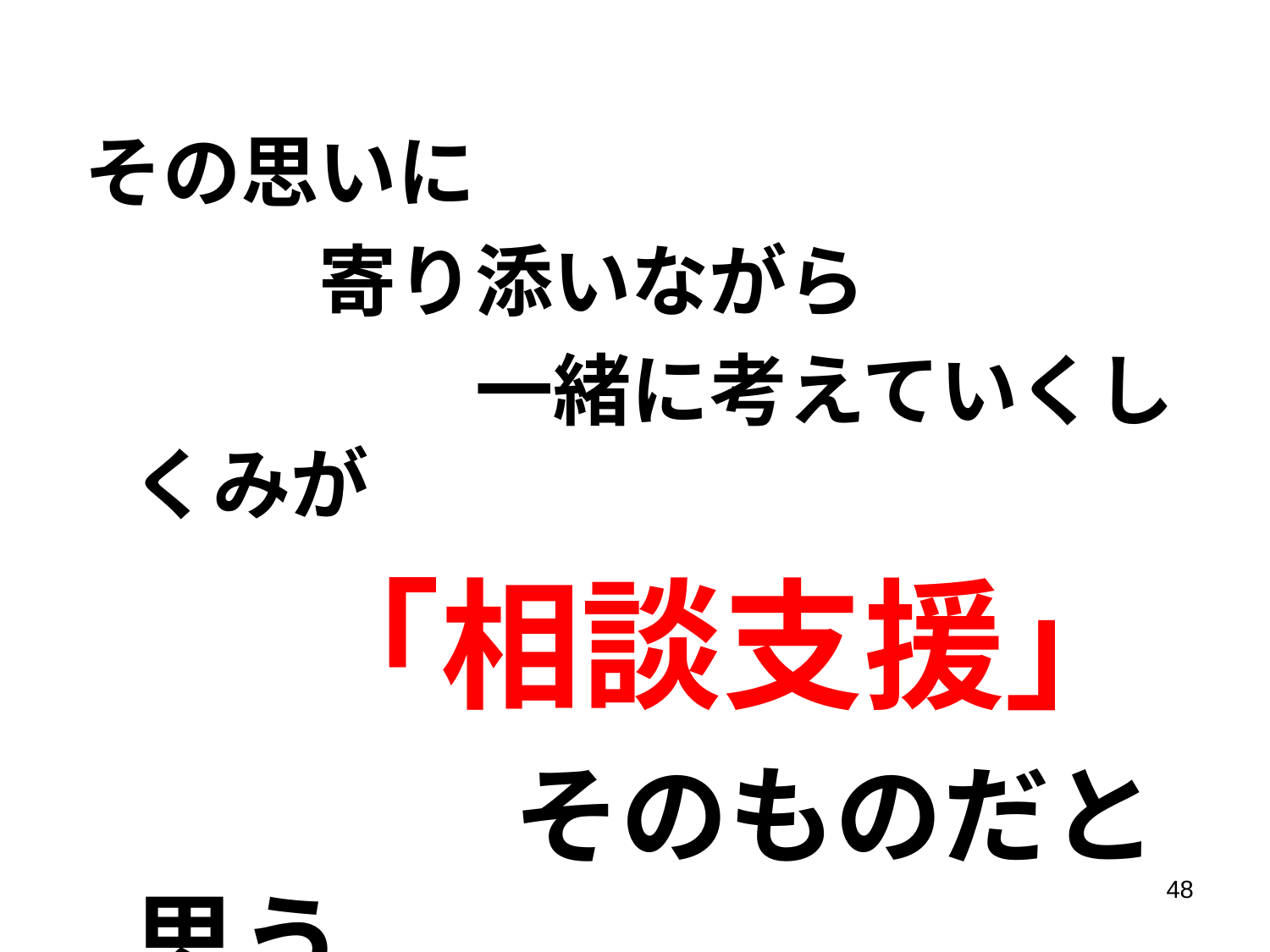

その思いに
　　　寄り添いながら
　　　　　一緒に考えていくしくみが
　　「相談支援」
　　　　そのものだと思う
48